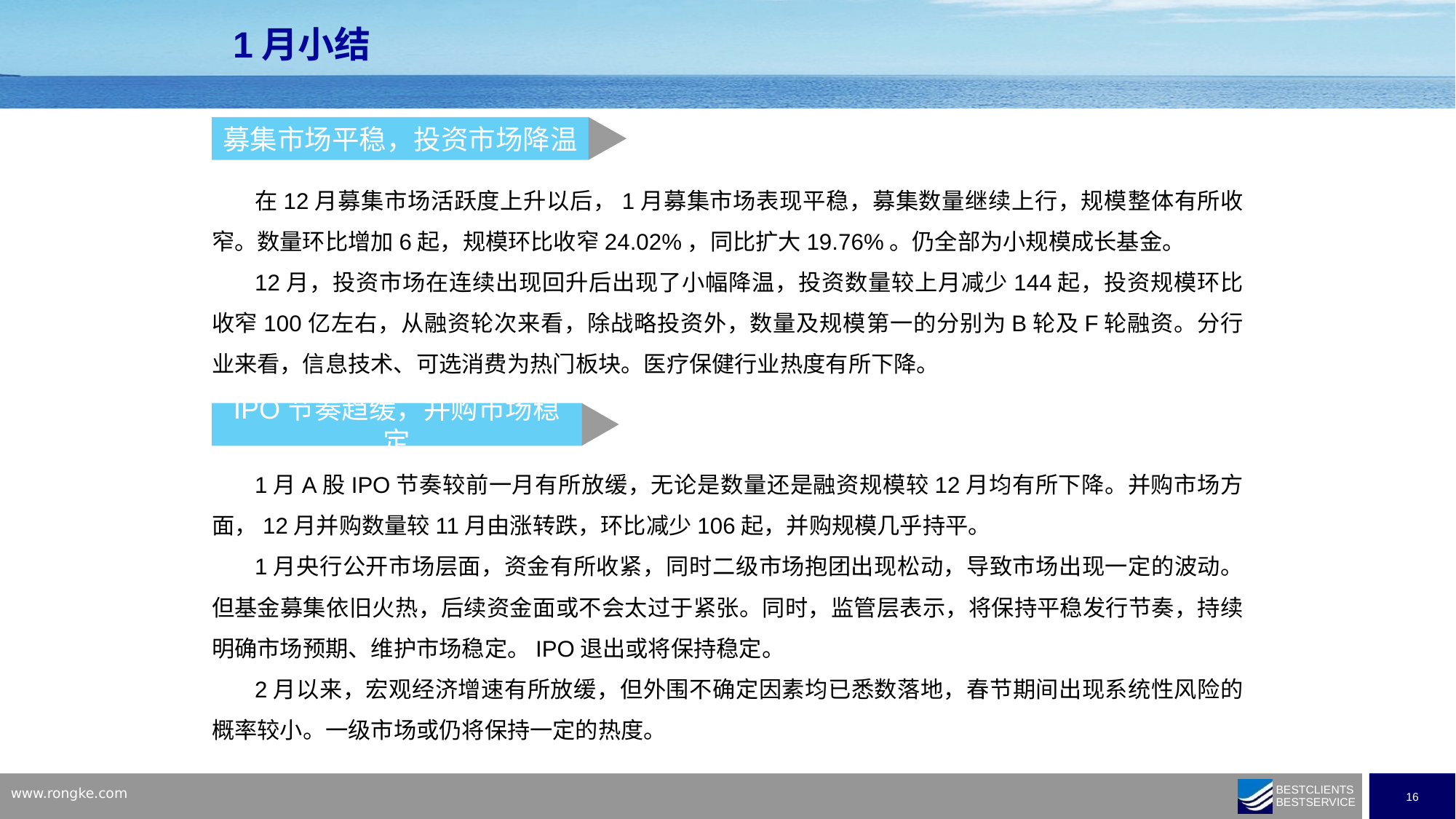

1月小结
募集市场平稳，投资市场降温

在12月募集市场活跃度上升以后，1月募集市场表现平稳，募集数量继续上行，规模整体有所收窄。数量环比增加6起，规模环比收窄24.02%，同比扩大19.76%。仍全部为小规模成长基金。
12月，投资市场在连续出现回升后出现了小幅降温，投资数量较上月减少144起，投资规模环比收窄100亿左右，从融资轮次来看，除战略投资外，数量及规模第一的分别为B轮及F轮融资。分行业来看，信息技术、可选消费为热门板块。医疗保健行业热度有所下降。
IPO节奏趋缓，并购市场稳定

1月A股IPO节奏较前一月有所放缓，无论是数量还是融资规模较12月均有所下降。并购市场方面，12月并购数量较11月由涨转跌，环比减少106起，并购规模几乎持平。
1月央行公开市场层面，资金有所收紧，同时二级市场抱团出现松动，导致市场出现一定的波动。但基金募集依旧火热，后续资金面或不会太过于紧张。同时，监管层表示，将保持平稳发行节奏，持续明确市场预期、维护市场稳定。IPO退出或将保持稳定。
2月以来，宏观经济增速有所放缓，但外围不确定因素均已悉数落地，春节期间出现系统性风险的概率较小。一级市场或仍将保持一定的热度。